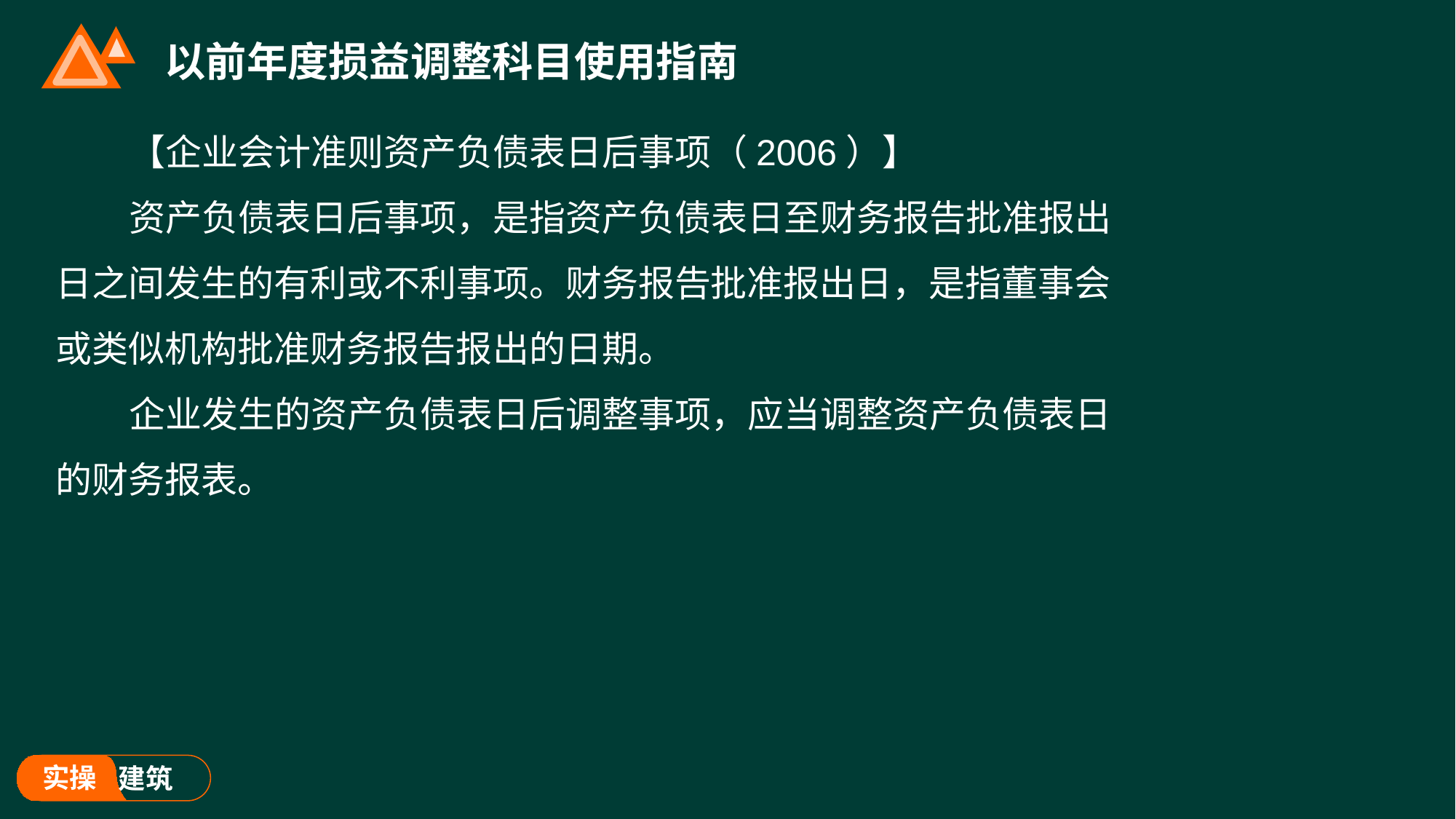

# 以前年度损益调整科目使用指南
【企业会计准则资产负债表日后事项（2006）】
资产负债表日后事项，是指资产负债表日至财务报告批准报出日之间发生的有利或不利事项。财务报告批准报出日，是指董事会或类似机构批准财务报告报出的日期。
企业发生的资产负债表日后调整事项，应当调整资产负债表日的财务报表。